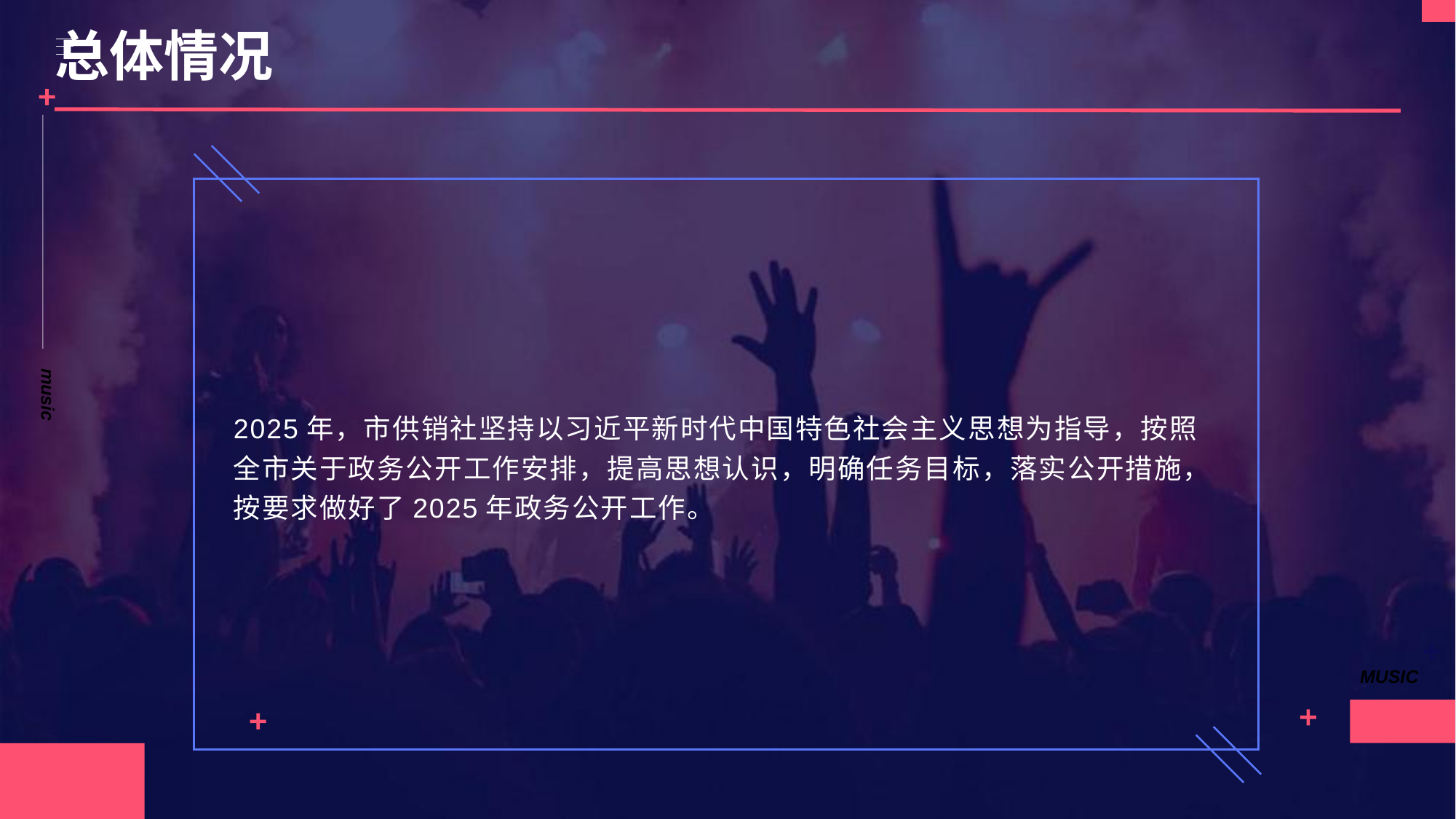

总体情况

music

2025年，市供销社坚持以习近平新时代中国特色社会主义思想为指导，按照全市关于政务公开工作安排，提高思想认识，明确任务目标，落实公开措施，按要求做好了2025年政务公开工作。

MUSIC